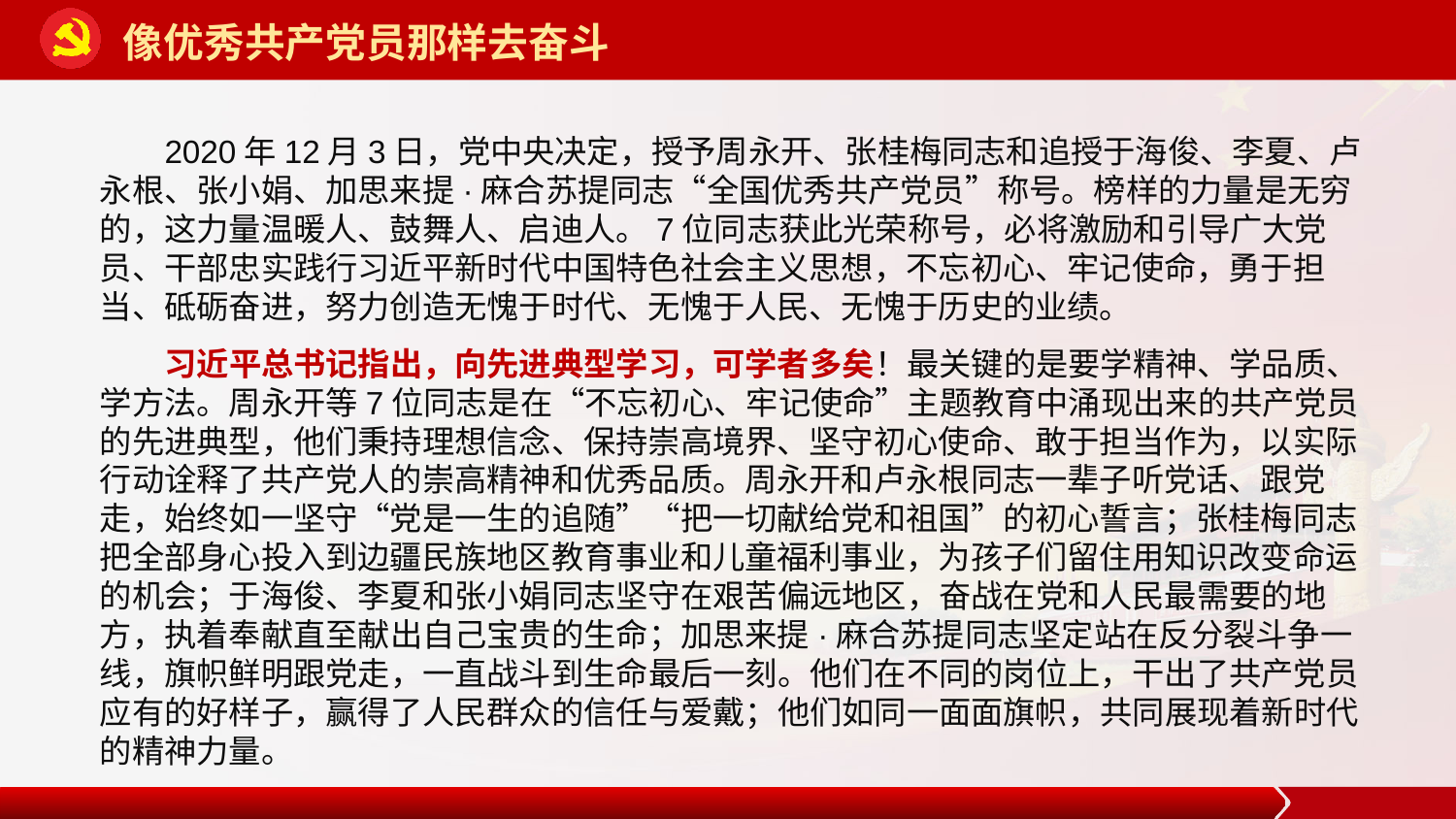

像优秀共产党员那样去奋斗

2020年12月3日，党中央决定，授予周永开、张桂梅同志和追授于海俊、李夏、卢永根、张小娟、加思来提·麻合苏提同志“全国优秀共产党员”称号。榜样的力量是无穷的，这力量温暖人、鼓舞人、启迪人。7位同志获此光荣称号，必将激励和引导广大党员、干部忠实践行习近平新时代中国特色社会主义思想，不忘初心、牢记使命，勇于担当、砥砺奋进，努力创造无愧于时代、无愧于人民、无愧于历史的业绩。
习近平总书记指出，向先进典型学习，可学者多矣！最关键的是要学精神、学品质、学方法。周永开等7位同志是在“不忘初心、牢记使命”主题教育中涌现出来的共产党员的先进典型，他们秉持理想信念、保持崇高境界、坚守初心使命、敢于担当作为，以实际行动诠释了共产党人的崇高精神和优秀品质。周永开和卢永根同志一辈子听党话、跟党走，始终如一坚守“党是一生的追随”“把一切献给党和祖国”的初心誓言；张桂梅同志把全部身心投入到边疆民族地区教育事业和儿童福利事业，为孩子们留住用知识改变命运的机会；于海俊、李夏和张小娟同志坚守在艰苦偏远地区，奋战在党和人民最需要的地方，执着奉献直至献出自己宝贵的生命；加思来提·麻合苏提同志坚定站在反分裂斗争一线，旗帜鲜明跟党走，一直战斗到生命最后一刻。他们在不同的岗位上，干出了共产党员应有的好样子，赢得了人民群众的信任与爱戴；他们如同一面面旗帜，共同展现着新时代的精神力量。